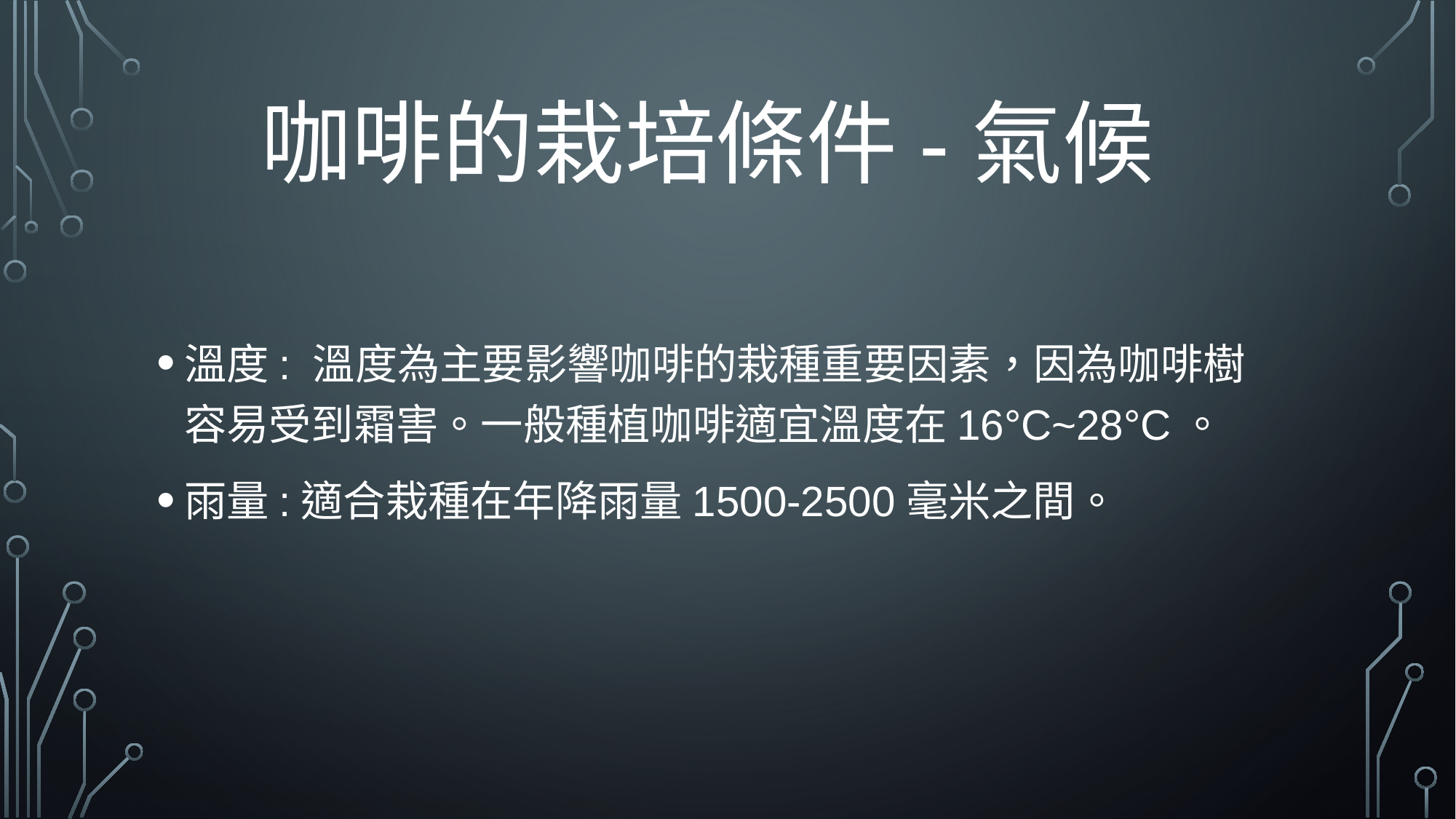

# 咖啡的栽培條件-氣候
溫度: 溫度為主要影響咖啡的栽種重要因素，因為咖啡樹容易受到霜害。一般種植咖啡適宜溫度在16°C~28°C。
雨量:適合栽種在年降雨量1500-2500毫米之間。